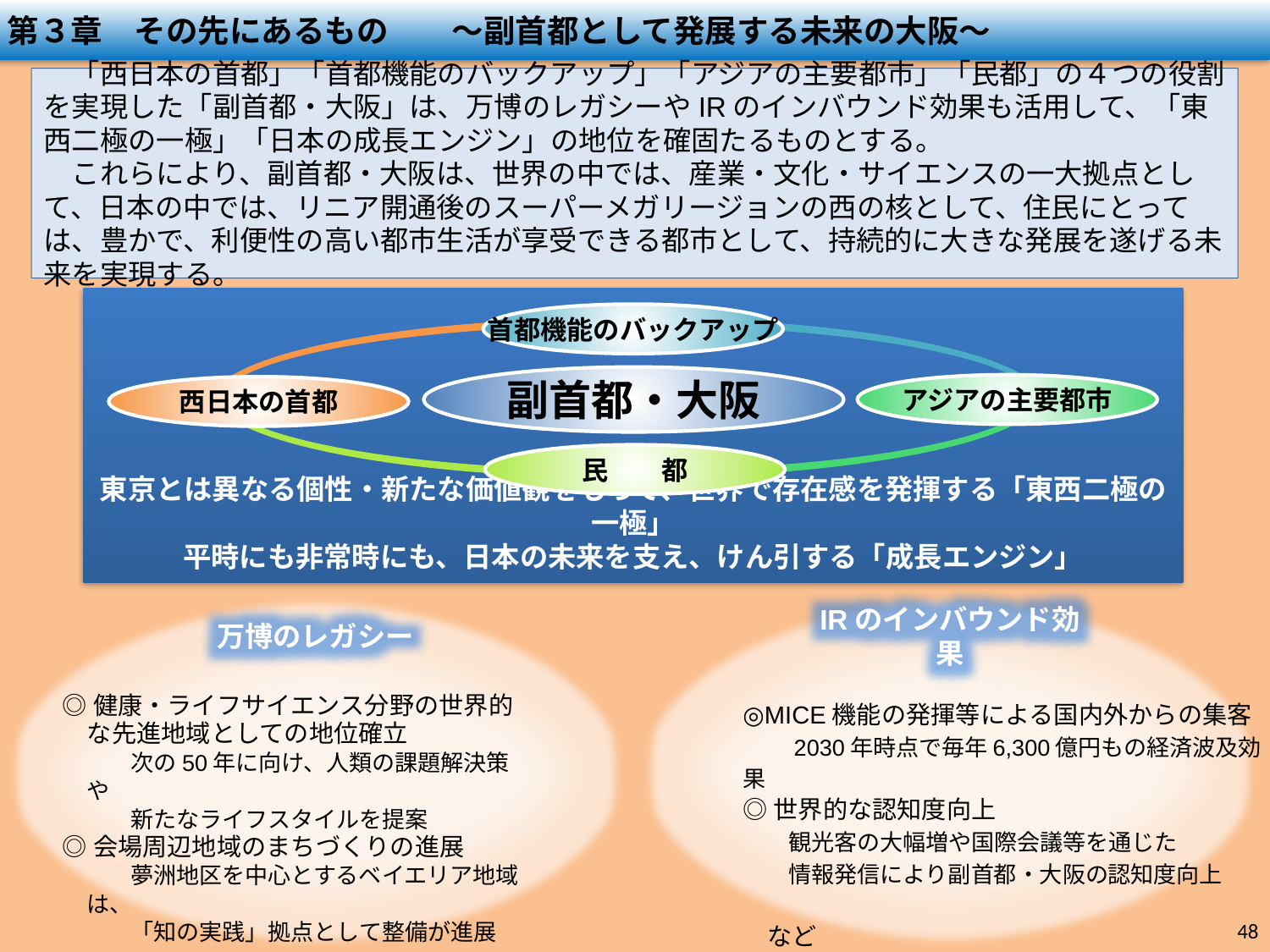

第３章　その先にあるもの　　～副首都として発展する未来の大阪～

　「西日本の首都」「首都機能のバックアップ」「アジアの主要都市」「民都」の４つの役割を実現した「副首都・大阪」は、万博のレガシーやIRのインバウンド効果も活用して、「東西二極の一極」「日本の成長エンジン」の地位を確固たるものとする。
　これらにより、副首都・大阪は、世界の中では、産業・文化・サイエンスの一大拠点として、日本の中では、リニア開通後のスーパーメガリージョンの西の核として、住民にとっては、豊かで、利便性の高い都市生活が享受できる都市として、持続的に大きな発展を遂げる未来を実現する。
東京とは異なる個性・新たな価値観をもって、世界で存在感を発揮する「東西二極の一極」
平時にも非常時にも、日本の未来を支え、けん引する「成長エンジン」
首都機能のバックアップ

副首都・大阪
アジアの主要都市
西日本の首都
民　　都

万博のレガシー
IRのインバウンド効果

◎健康・ライフサイエンス分野の世界的な先進地域としての地位確立
　　　次の50年に向け、人類の課題解決策や
　　　新たなライフスタイルを提案
◎会場周辺地域のまちづくりの進展
　　　夢洲地区を中心とするベイエリア地域は、
　　　「知の実践」拠点として整備が進展
　　　　　　　　　　　　　　　　　　　　　　　など
◎MICE機能の発揮等による国内外からの集客
　　2030年時点で毎年6,300億円もの経済波及効果
◎世界的な認知度向上
　　観光客の大幅増や国際会議等を通じた
　　情報発信により副首都・大阪の認知度向上
　　　　　　　　　　　　　　　　　　　　　　など
48